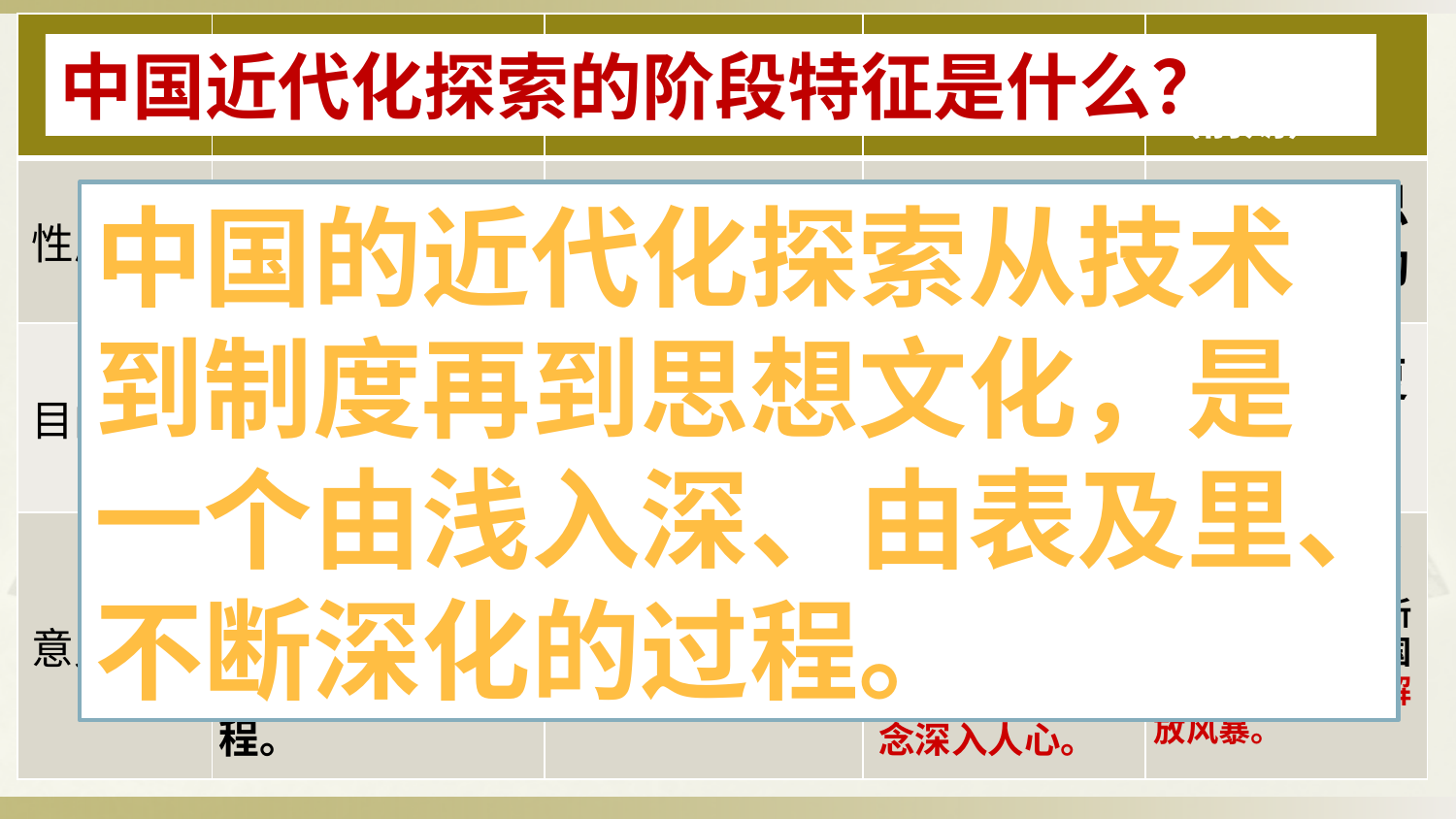

| 事件 | 洋务运动 | 维新变法 | 辛亥革命 | 新文化运动（前期） |
| --- | --- | --- | --- | --- |
| 性质 |  |  |  |  |
| 目的 |  |  |  |  |
| 意义 |  |  |  |  |
中国近代化探索的阶段特征是什么？
资产阶级思想解放运动
资产阶级革命
封建地主阶级的自救运动
资产阶级改良运动
中国的近代化探索从技术到制度再到思想文化，是一个由浅入深、由表及里、不断深化的过程。
推翻清朝统治，建立资产阶级民主共和国
反对尊孔复古的逆流
变法图强
维护清朝统治
维护清朝封建统治
促使人们冲破封建思想的罗网，探索救国救民的新出路，在近代中国掀起了一场思想解放风暴。
客观上促进了中国资本主义的发展，推动了中国近代化的进程。
推翻封建君主专制，建立资产阶级民主共和国。民主共和国的观念深入人心。
起了思想启蒙的作用。有利于资本主义的发展